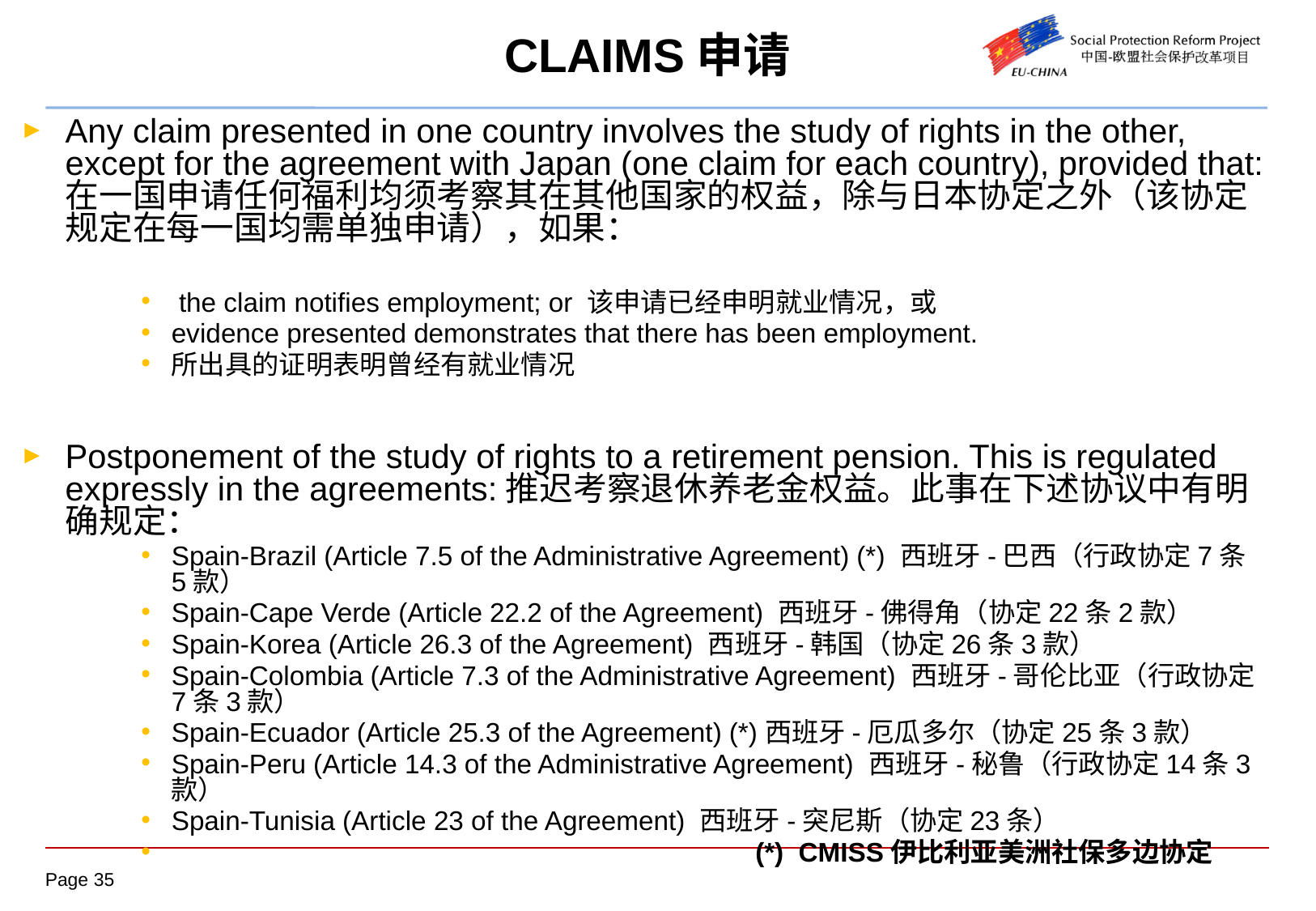

# CLAIMS申请
Any claim presented in one country involves the study of rights in the other, except for the agreement with Japan (one claim for each country), provided that: 在一国申请任何福利均须考察其在其他国家的权益，除与日本协定之外（该协定规定在每一国均需单独申请），如果：

 the claim notifies employment; or 该申请已经申明就业情况，或
evidence presented demonstrates that there has been employment.
所出具的证明表明曾经有就业情况

Postponement of the study of rights to a retirement pension. This is regulated expressly in the agreements:推迟考察退休养老金权益。此事在下述协议中有明确规定：
Spain-Brazil (Article 7.5 of the Administrative Agreement) (*) 西班牙-巴西（行政协定7条5款）
Spain-Cape Verde (Article 22.2 of the Agreement) 西班牙-佛得角（协定22条2款）
Spain-Korea (Article 26.3 of the Agreement) 西班牙-韩国（协定26条3款）
Spain-Colombia (Article 7.3 of the Administrative Agreement) 西班牙-哥伦比亚（行政协定7条3款）
Spain-Ecuador (Article 25.3 of the Agreement) (*)西班牙-厄瓜多尔（协定25条3款）
Spain-Peru (Article 14.3 of the Administrative Agreement) 西班牙-秘鲁（行政协定14条3款）
Spain-Tunisia (Article 23 of the Agreement) 西班牙-突尼斯（协定23条）
                                                                              (*)  CMISS伊比利亚美洲社保多边协定